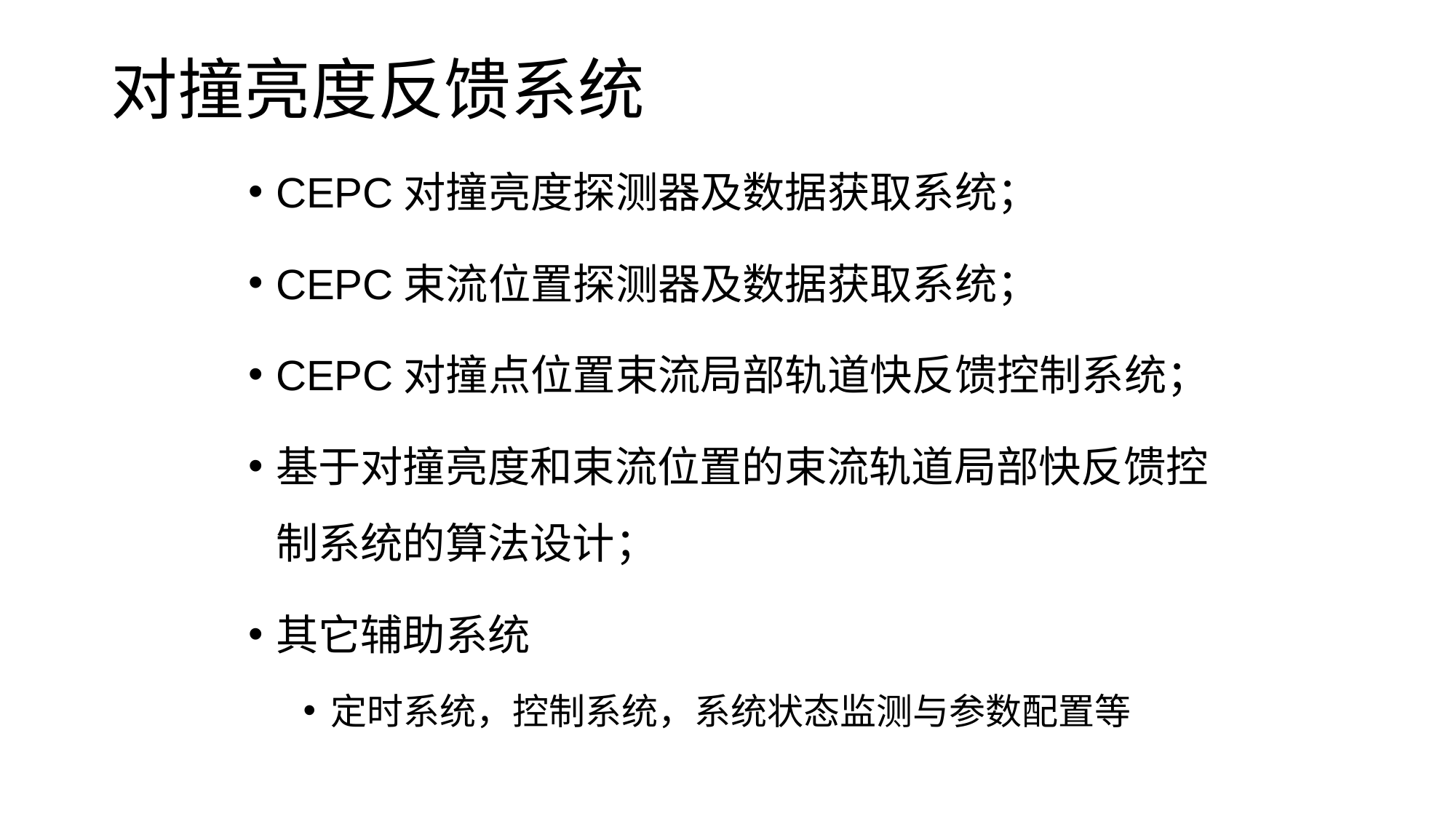

# 3.4 系统研究方案——系统总体方案（2）
对撞亮度反馈系统
CEPC对撞亮度探测器及数据获取系统；
CEPC束流位置探测器及数据获取系统；
CEPC对撞点位置束流局部轨道快反馈控制系统；
基于对撞亮度和束流位置的束流轨道局部快反馈控制系统的算法设计；
其它辅助系统
定时系统，控制系统，系统状态监测与参数配置等